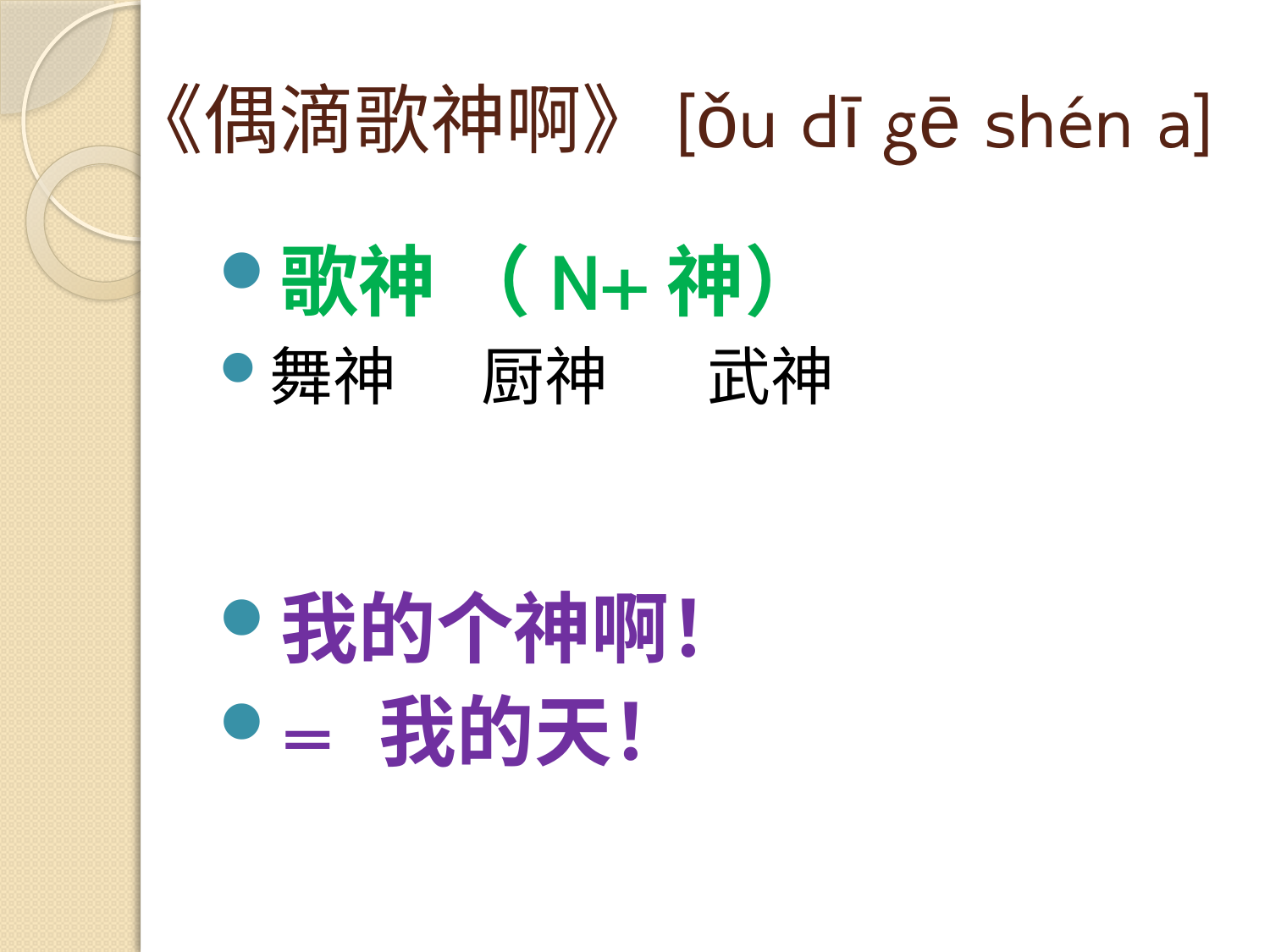

# 《偶滴歌神啊》[ǒu dī gē shén a]
歌神 （N+神）
舞神      厨神       武神

我的个神啊！
= 我的天！